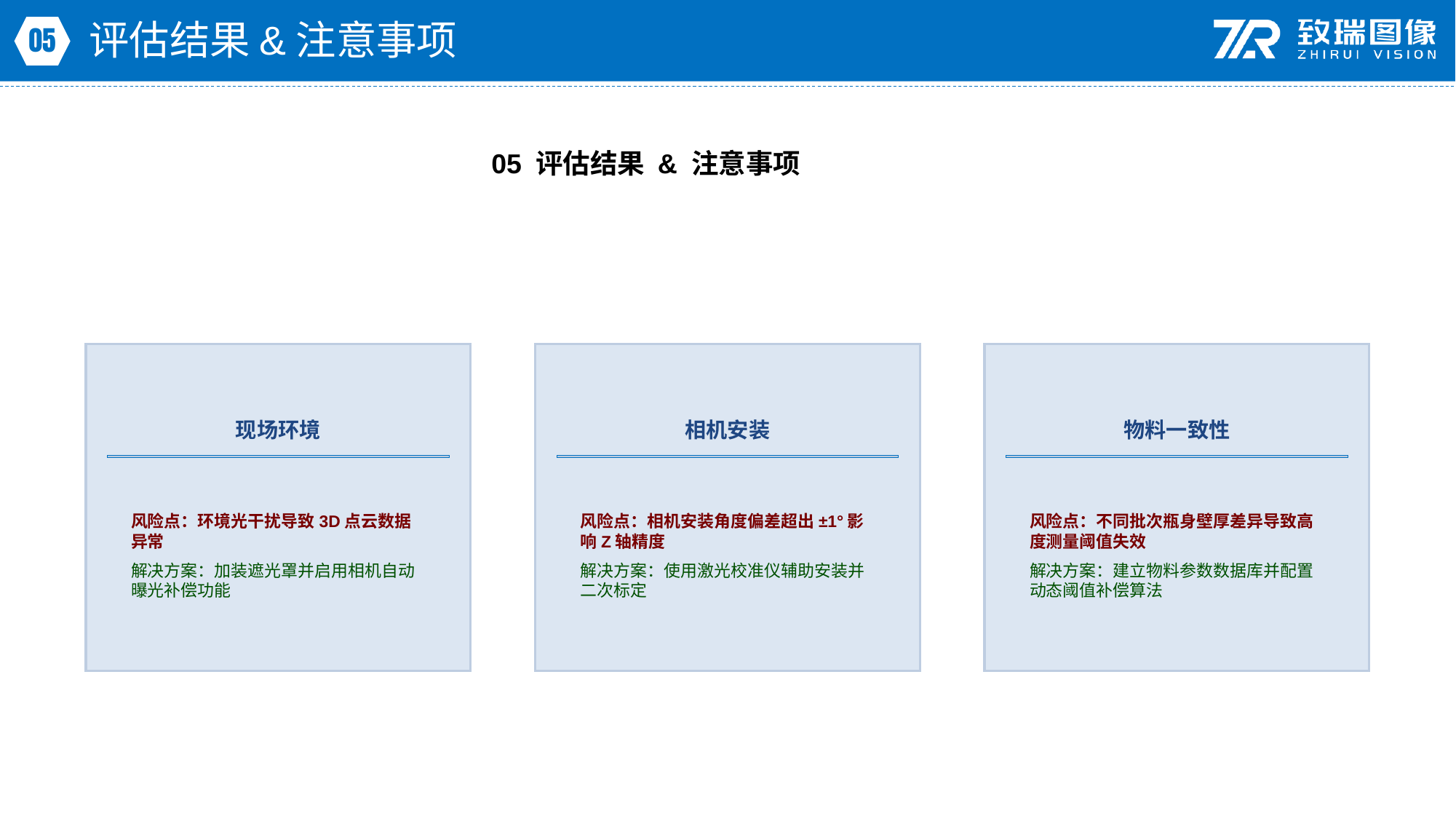

评估结果&注意事项
05

05 评估结果 & 注意事项

现场环境

相机安装

物料一致性

风险点：环境光干扰导致3D点云数据异常
解决方案：加装遮光罩并启用相机自动曝光补偿功能

风险点：相机安装角度偏差超出±1°影响Z轴精度
解决方案：使用激光校准仪辅助安装并二次标定

风险点：不同批次瓶身壁厚差异导致高度测量阈值失效
解决方案：建立物料参数数据库并配置动态阈值补偿算法